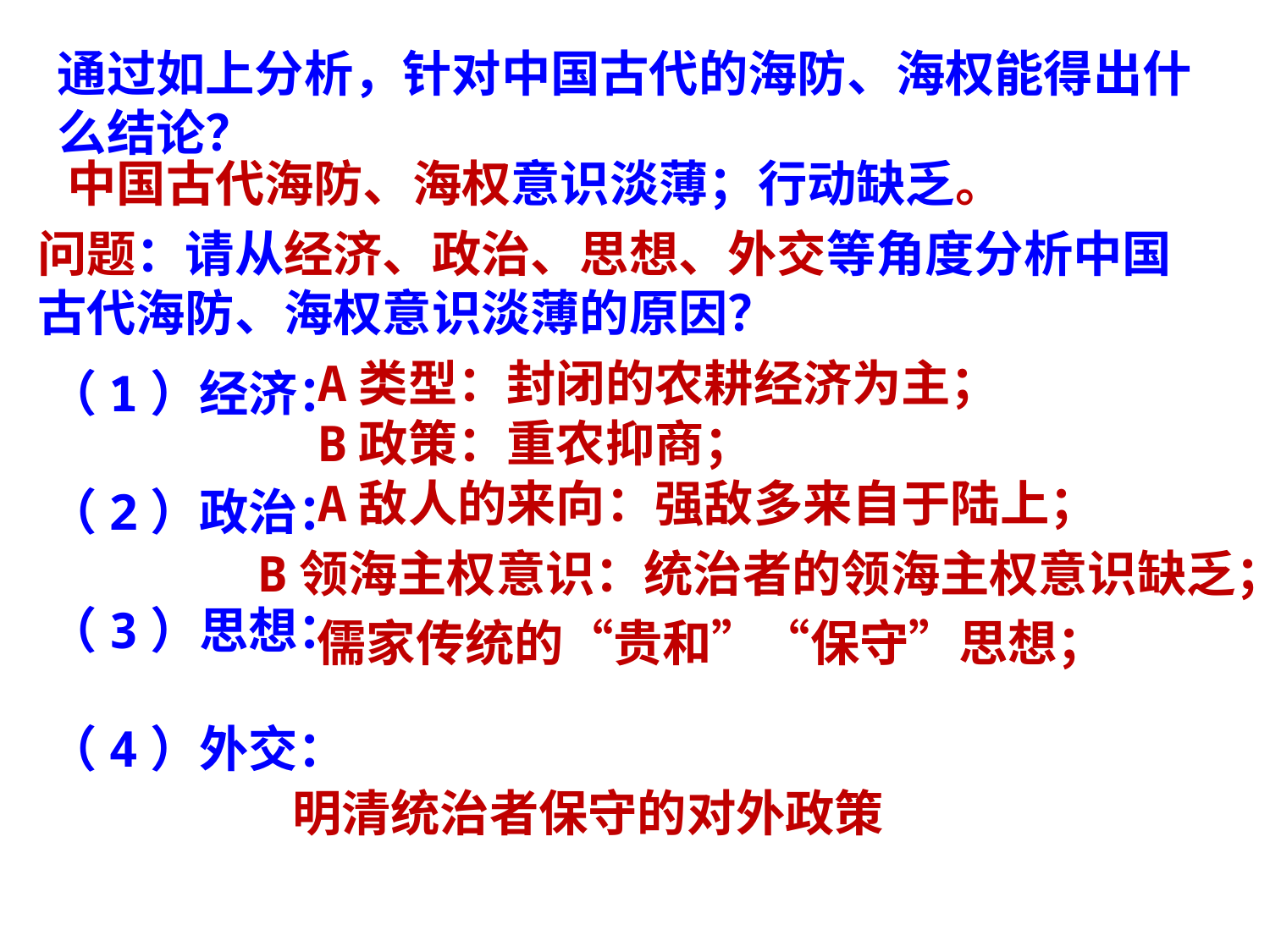

通过如上分析，针对中国古代的海防、海权能得出什么结论？
中国古代海防、海权意识淡薄；行动缺乏。
问题：请从经济、政治、思想、外交等角度分析中国古代海防、海权意识淡薄的原因？
A类型：封闭的农耕经济为主；
（1）经济：

（2）政治：

（3）思想：

（4）外交：
B政策：重农抑商；
A敌人的来向：强敌多来自于陆上；
B领海主权意识：统治者的领海主权意识缺乏；
儒家传统的“贵和”“保守”思想；
明清统治者保守的对外政策